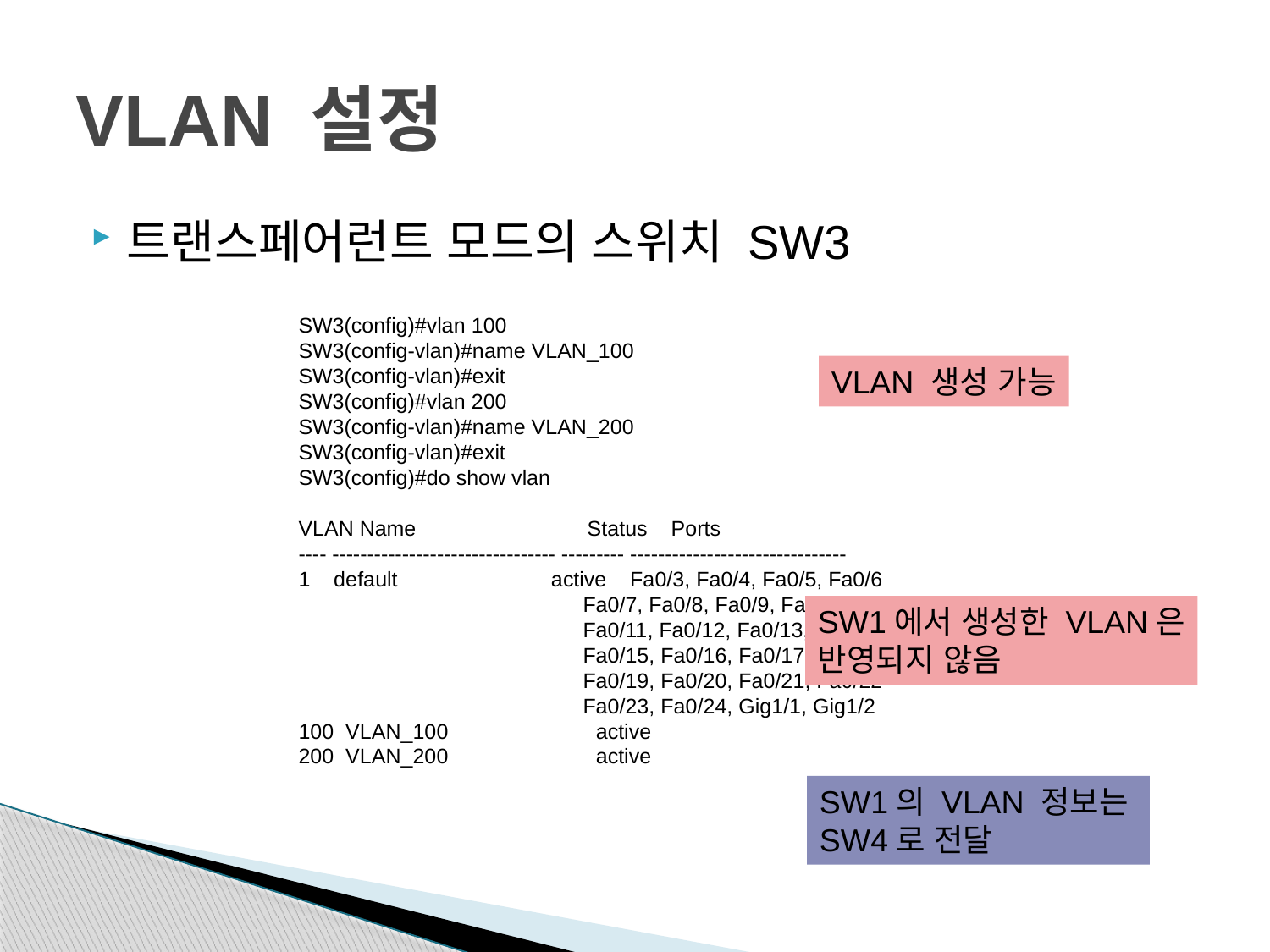

# VLAN 설정
트랜스페어런트 모드의 스위치 SW3
SW3(config)#vlan 100
SW3(config-vlan)#name VLAN_100
SW3(config-vlan)#exit
SW3(config)#vlan 200
SW3(config-vlan)#name VLAN_200
SW3(config-vlan)#exit
SW3(config)#do show vlan

VLAN Name                             Status    Ports
---- -------------------------------- --------- -------------------------------
1    default                          active    Fa0/3, Fa0/4, Fa0/5, Fa0/6
                                                Fa0/7, Fa0/8, Fa0/9, Fa0/10
                                                Fa0/11, Fa0/12, Fa0/13, Fa0/14
                                                Fa0/15, Fa0/16, Fa0/17, Fa0/18
                                                Fa0/19, Fa0/20, Fa0/21, Fa0/22
                                                Fa0/23, Fa0/24, Gig1/1, Gig1/2
100  VLAN_100                         active
200  VLAN_200                         active
VLAN 생성 가능
SW1에서 생성한 VLAN은
반영되지 않음
SW1의 VLAN 정보는
SW4로 전달